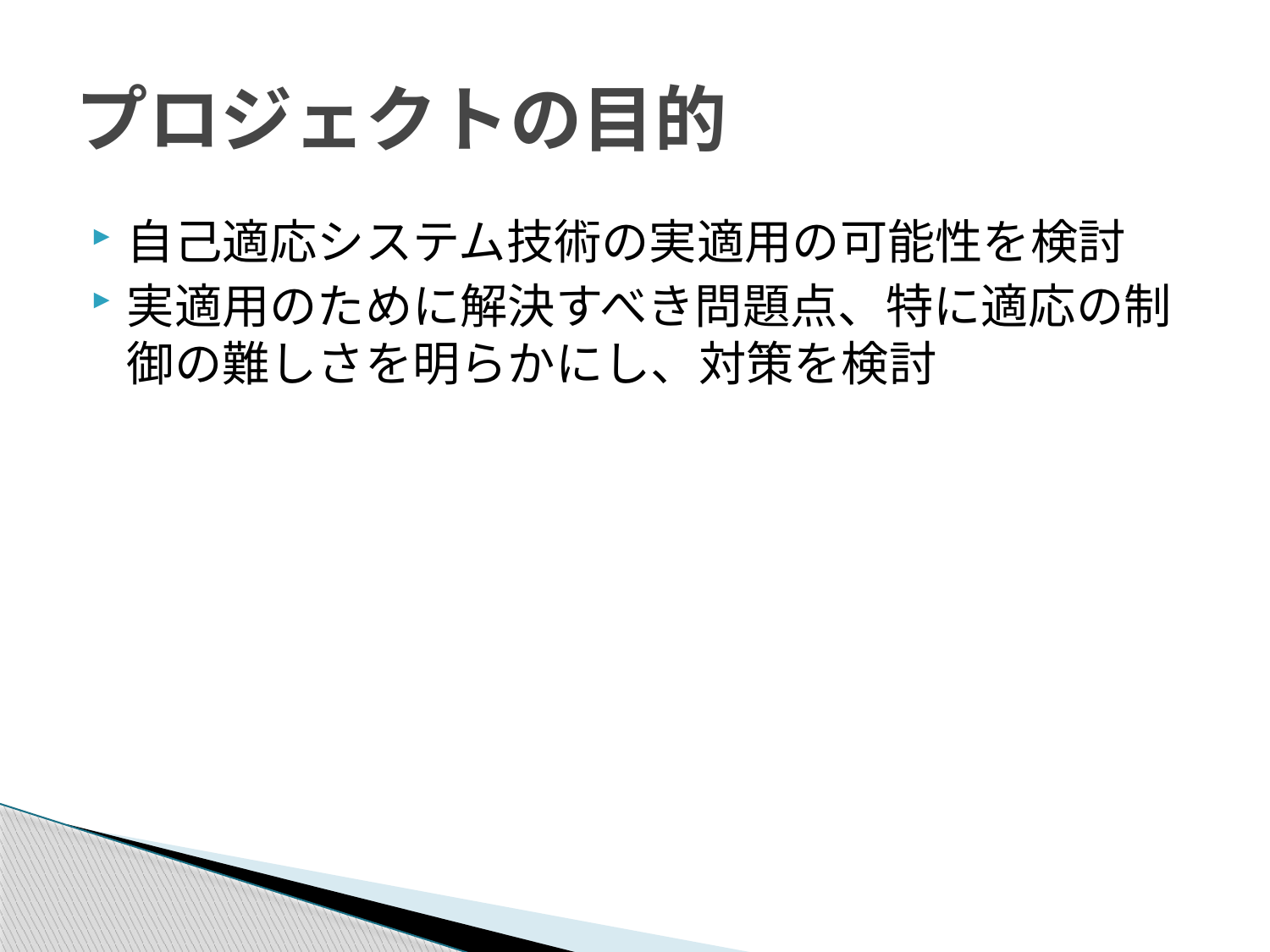

プロジェクトの目的
自己適応システム技術の実適用の可能性を検討
実適用のために解決すべき問題点、特に適応の制御の難しさを明らかにし、対策を検討